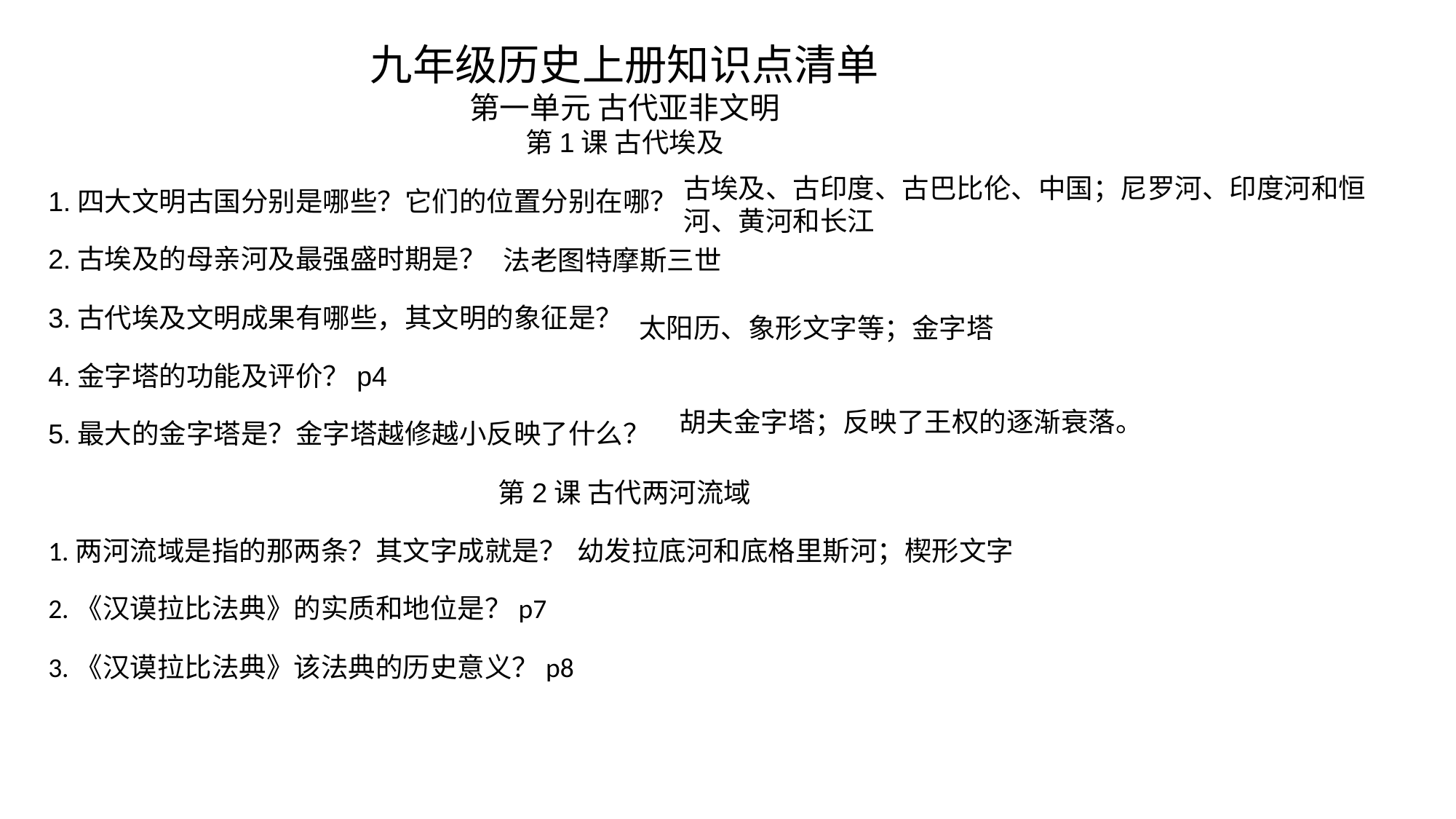

九年级历史上册知识点清单
第一单元 古代亚非文明
第1课 古代埃及
1.四大文明古国分别是哪些？它们的位置分别在哪？
2.古埃及的母亲河及最强盛时期是？
3.古代埃及文明成果有哪些，其文明的象征是？
4.金字塔的功能及评价？p4
5.最大的金字塔是？金字塔越修越小反映了什么？
第2课 古代两河流域
1.两河流域是指的那两条？其文字成就是？
2.《汉谟拉比法典》的实质和地位是？p7
3.《汉谟拉比法典》该法典的历史意义？p8
古埃及、古印度、古巴比伦、中国；尼罗河、印度河和恒河、黄河和长江
法老图特摩斯三世
太阳历、象形文字等；金字塔
胡夫金字塔；反映了王权的逐渐衰落。
幼发拉底河和底格里斯河；楔形文字